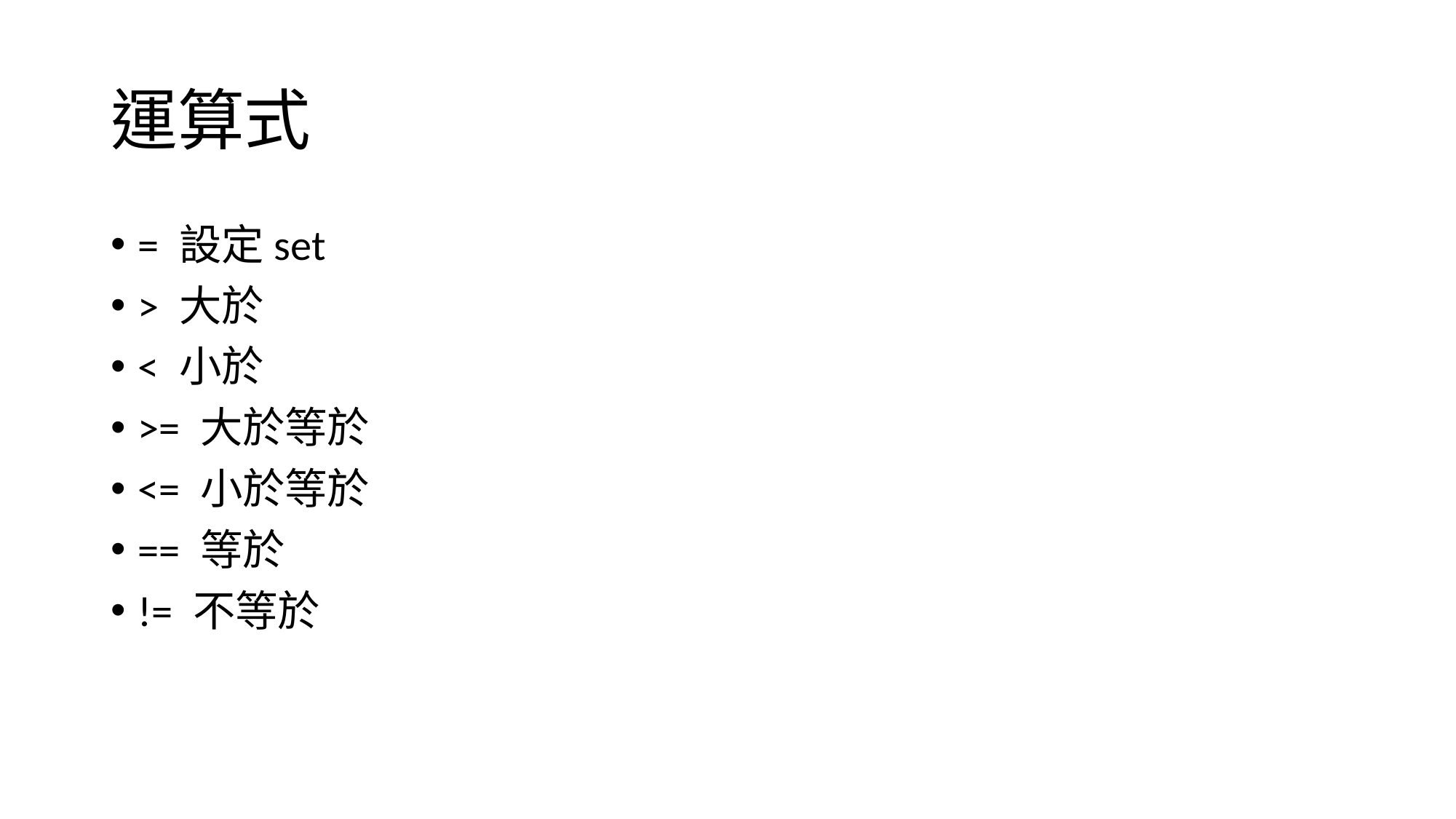

# 運算式
= 設定set
> 大於
< 小於
>= 大於等於
<= 小於等於
== 等於
!= 不等於